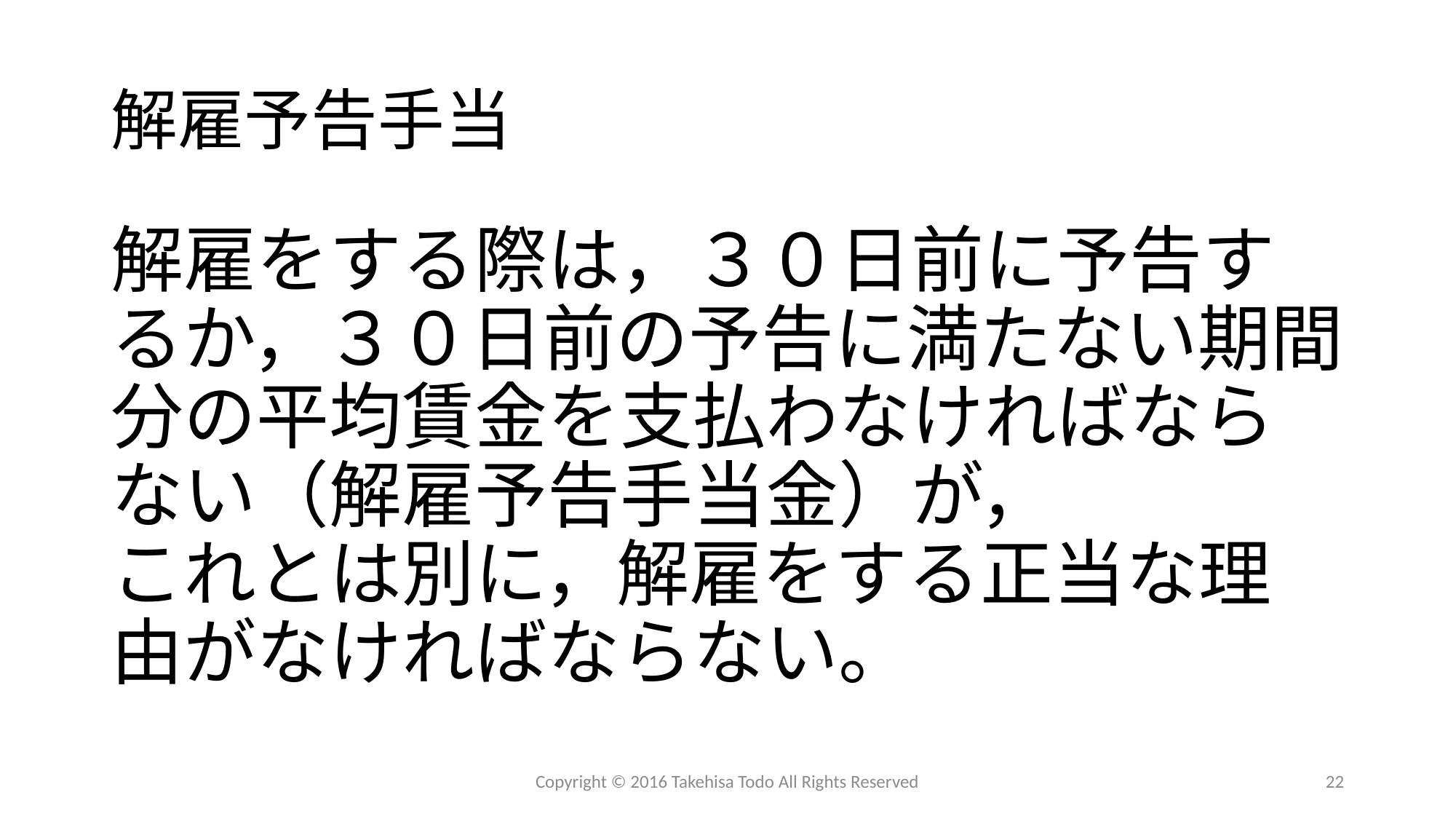

# 解雇予告手当
解雇をする際は，３０日前に予告するか，３０日前の予告に満たない期間分の平均賃金を支払わなければならない（解雇予告手当金）が，
これとは別に，解雇をする正当な理由がなければならない。

Copyright © 2016 Takehisa Todo All Rights Reserved
22